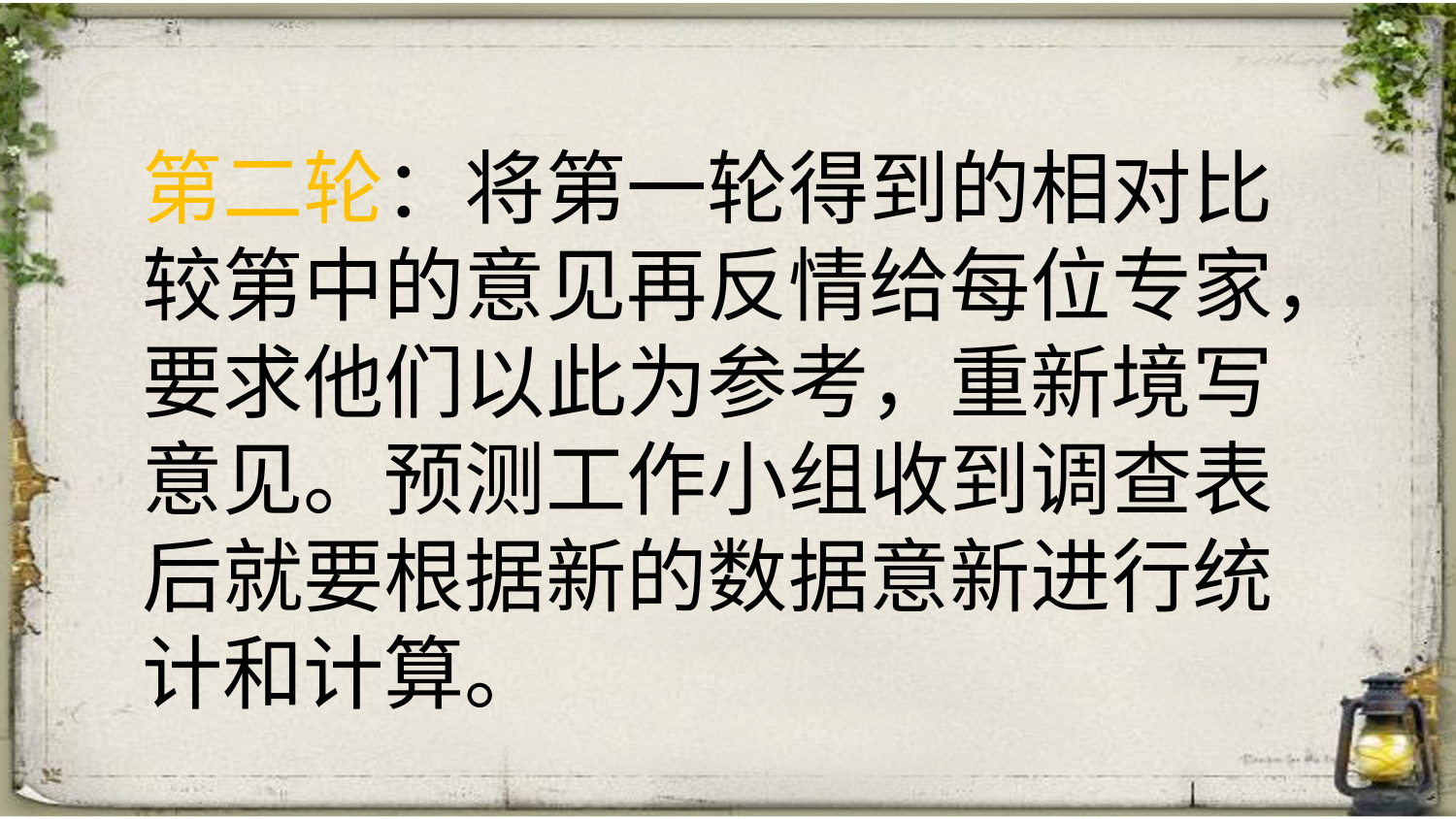

第二轮：将第一轮得到的相对比较第中的意见再反情给每位专家，要求他们以此为参考，重新境写意见。预测工作小组收到调查表后就要根据新的数据意新进行统计和计算。